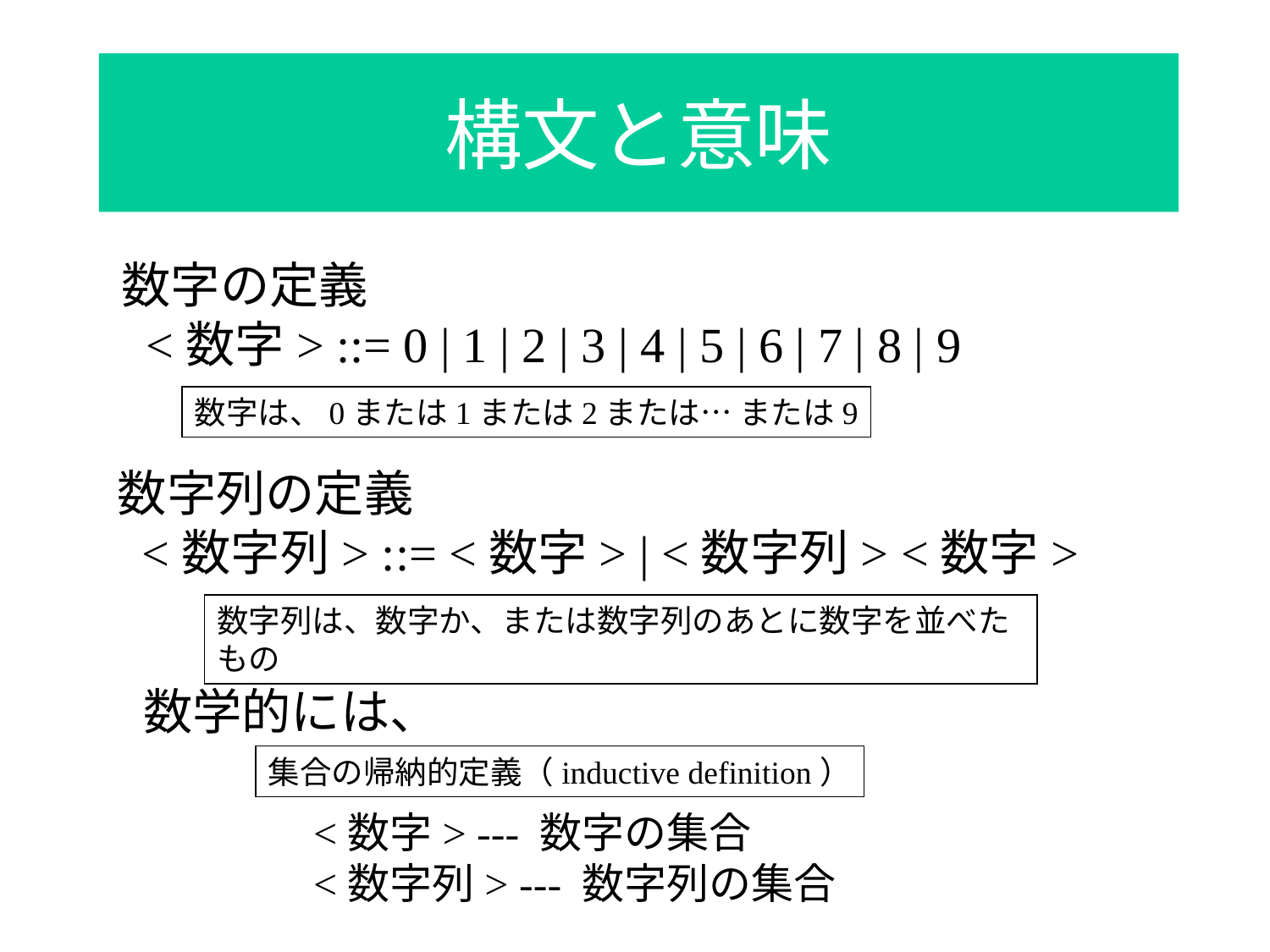

# 構文と意味
数字の定義
  <数字> ::= 0 | 1 | 2 | 3 | 4 | 5 | 6 | 7 | 8 | 9
数字は、0または1または2または… または9
数字列の定義
  <数字列> ::= <数字> | <数字列> <数字>
数字列は、数字か、または数字列のあとに数字を並べたもの
数学的には、
集合の帰納的定義（inductive definition）
<数字> --- 数字の集合
<数字列> --- 数字列の集合